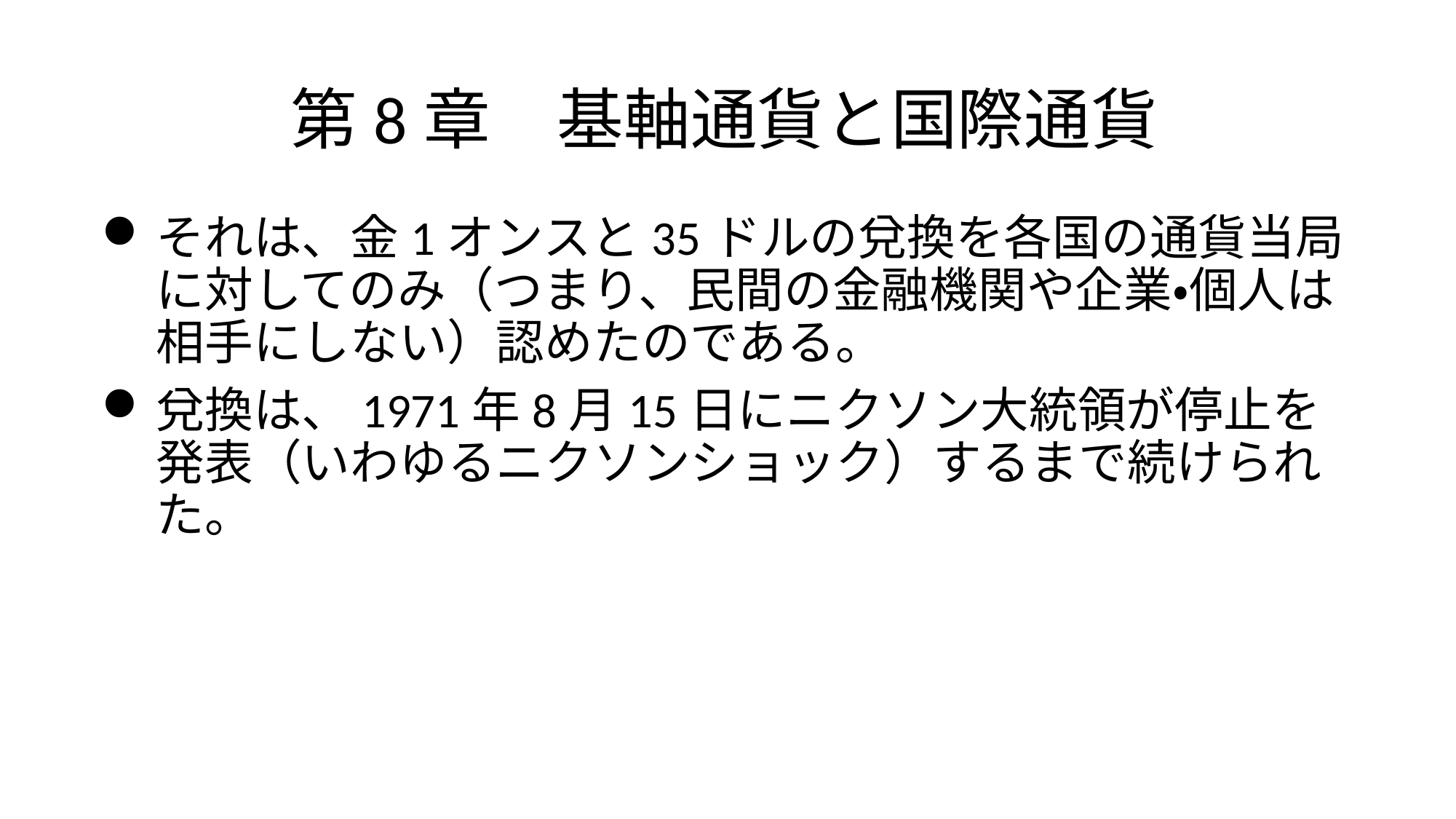

# 第8章　基軸通貨と国際通貨
それは、金1オンスと35ドルの兌換を各国の通貨当局に対してのみ（つまり、民間の金融機関や企業・個人は相手にしない）認めたのである。
兌換は、1971年8月15日にニクソン大統領が停止を発表（いわゆるニクソンショック）するまで続けられた。